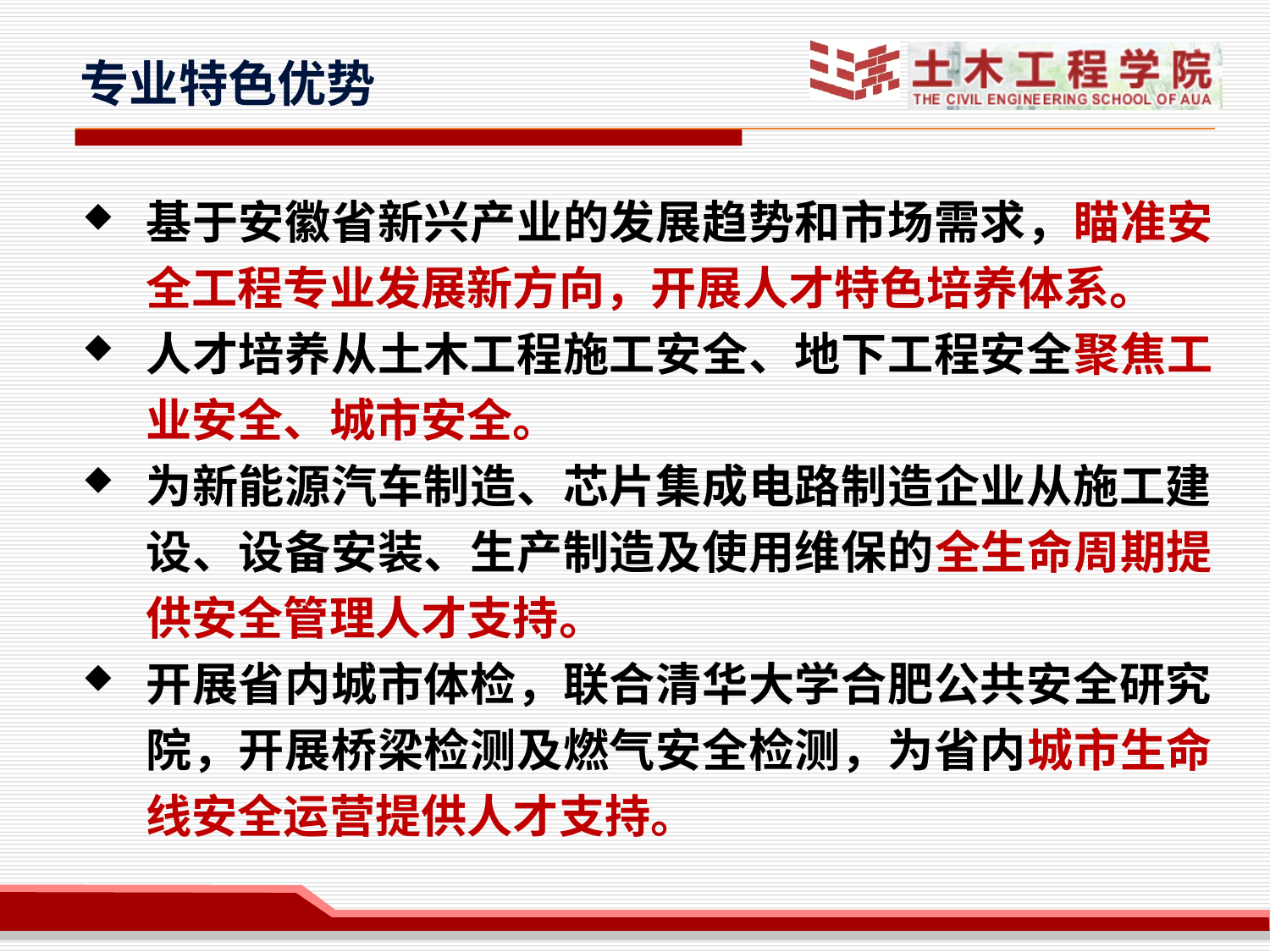

专业特色优势
基于安徽省新兴产业的发展趋势和市场需求，瞄准安全工程专业发展新方向，开展人才特色培养体系。
人才培养从土木工程施工安全、地下工程安全聚焦工业安全、城市安全。
为新能源汽车制造、芯片集成电路制造企业从施工建设、设备安装、生产制造及使用维保的全生命周期提供安全管理人才支持。
开展省内城市体检，联合清华大学合肥公共安全研究院，开展桥梁检测及燃气安全检测，为省内城市生命线安全运营提供人才支持。